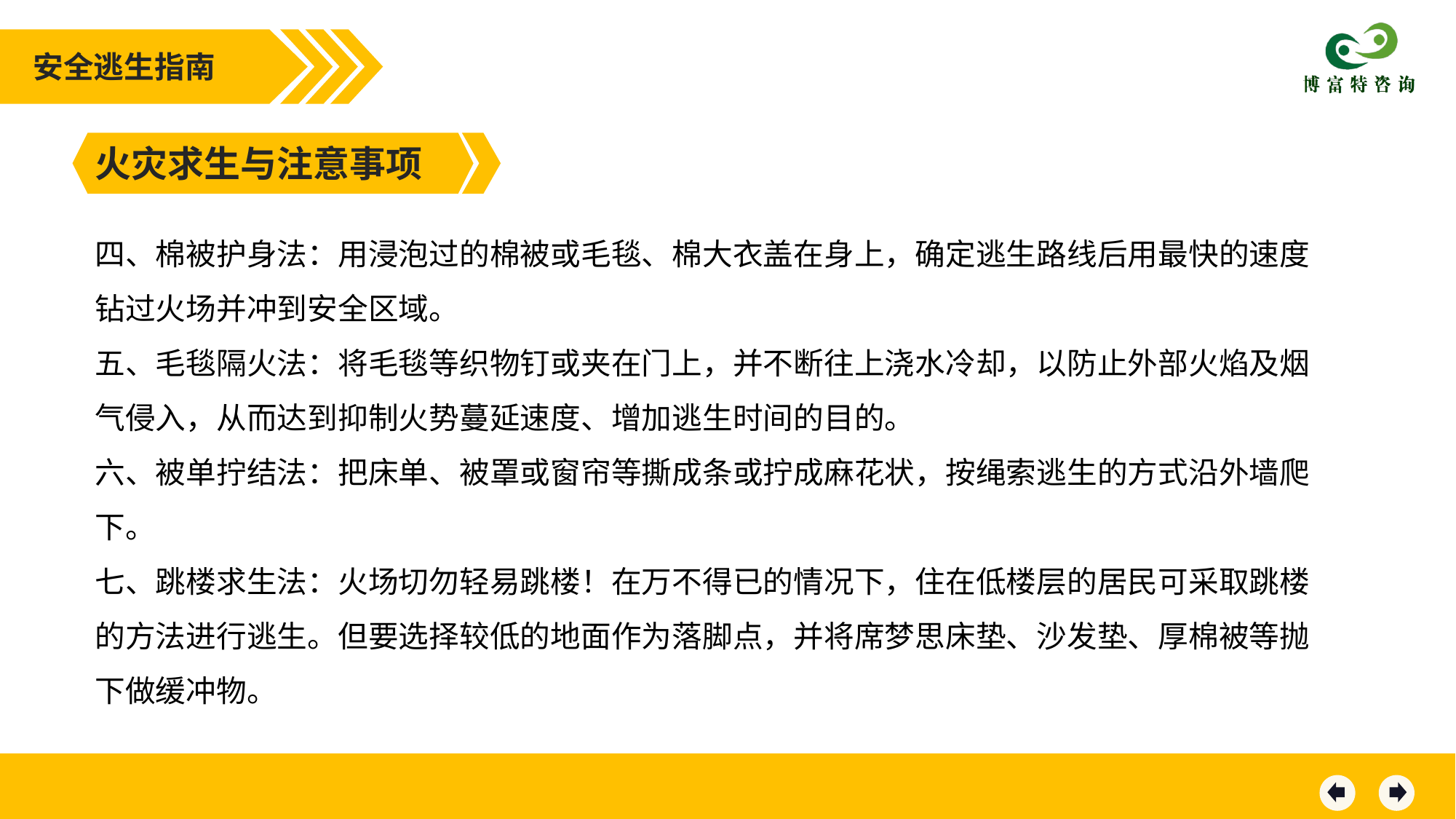

安全逃生指南

火灾求生与注意事项
四、棉被护身法：用浸泡过的棉被或毛毯、棉大衣盖在身上，确定逃生路线后用最快的速度钻过火场并冲到安全区域。
五、毛毯隔火法：将毛毯等织物钉或夹在门上，并不断往上浇水冷却，以防止外部火焰及烟气侵入，从而达到抑制火势蔓延速度、增加逃生时间的目的。
六、被单拧结法：把床单、被罩或窗帘等撕成条或拧成麻花状，按绳索逃生的方式沿外墙爬下。
七、跳楼求生法：火场切勿轻易跳楼！在万不得已的情况下，住在低楼层的居民可采取跳楼的方法进行逃生。但要选择较低的地面作为落脚点，并将席梦思床垫、沙发垫、厚棉被等抛下做缓冲物。